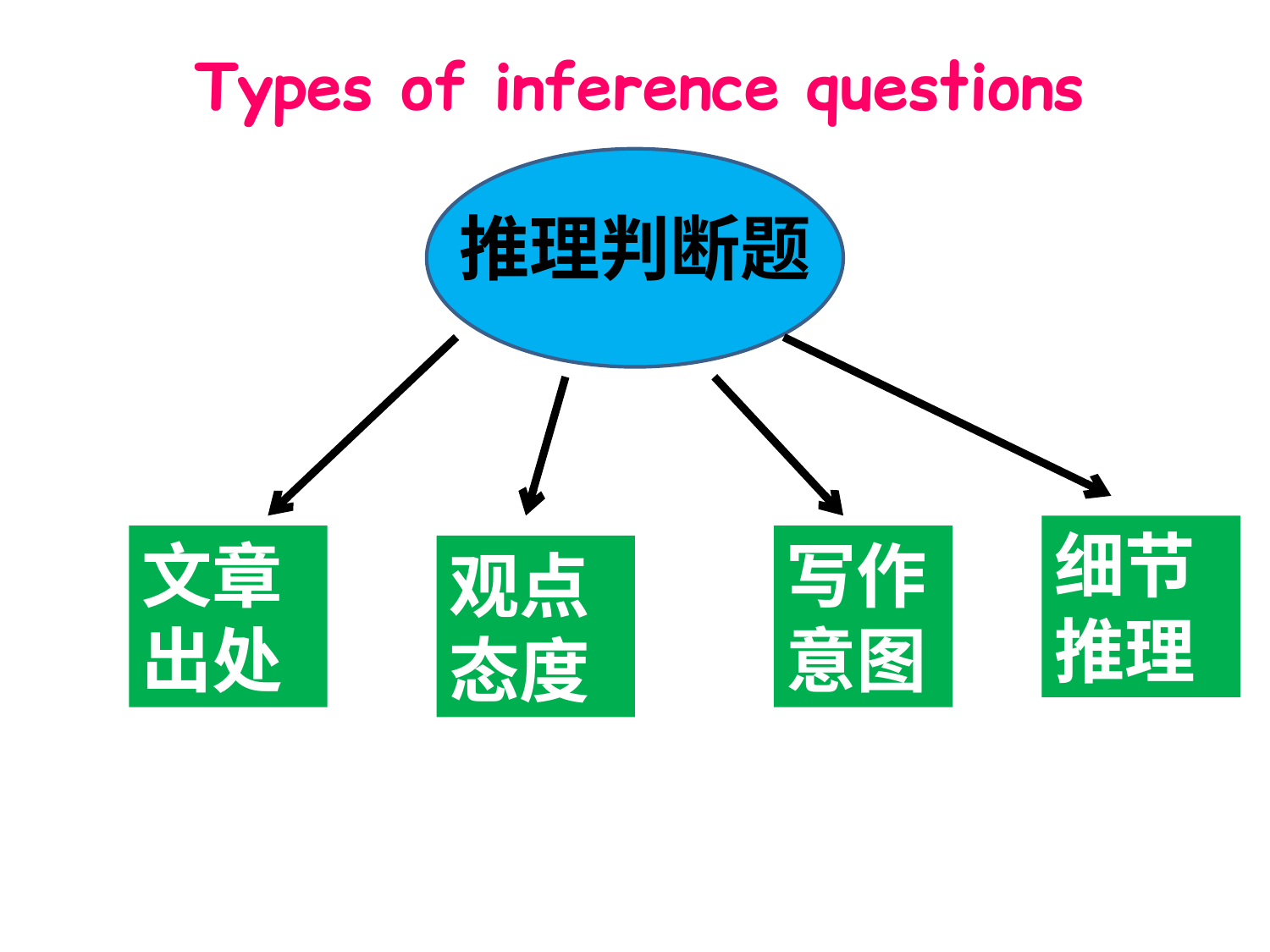

Types of inference questions

推理判断题
细节推理
文章出处
写作意图
观点态度